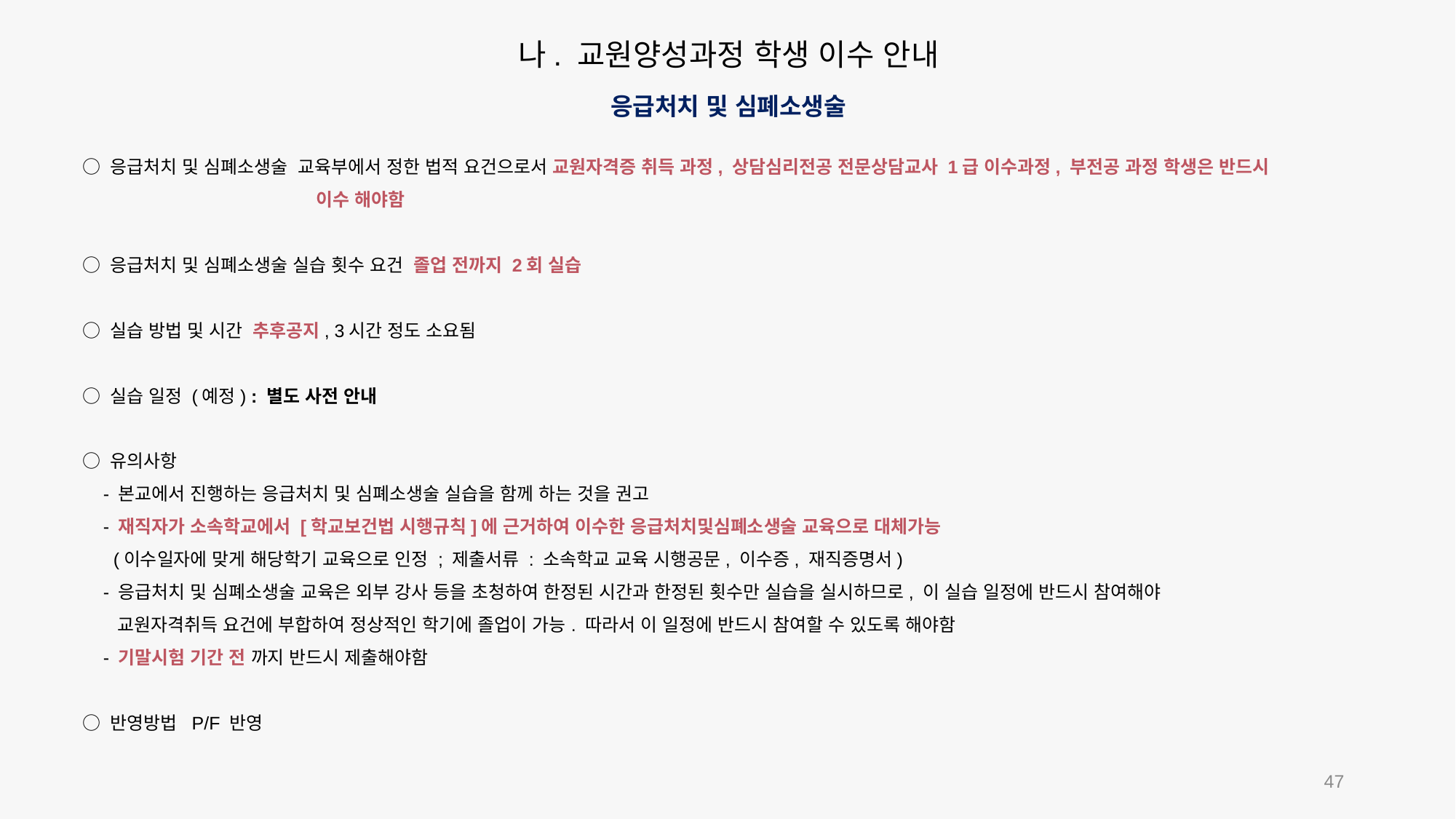

나. 교원양성과정 학생 이수 안내
응급처치 및 심폐소생술
○ 응급처치 및 심폐소생술  교육부에서 정한 법적 요건으로서 교원자격증 취득 과정, 상담심리전공 전문상담교사 1급 이수과정, 부전공 과정 학생은 반드시
                                             이수 해야함

○ 응급처치 및 심폐소생술 실습 횟수 요건  졸업 전까지 2회 실습

○ 실습 방법 및 시간  추후공지, 3시간 정도 소요됨

○ 실습 일정 (예정) : 별도 사전 안내
○ 유의사항
    - 본교에서 진행하는 응급처치 및 심폐소생술 실습을 함께 하는 것을 권고
    - 재직자가 소속학교에서 [학교보건법 시행규칙]에 근거하여 이수한 응급처치및심폐소생술 교육으로 대체가능
      (이수일자에 맞게 해당학기 교육으로 인정 ; 제출서류 : 소속학교 교육 시행공문, 이수증, 재직증명서)
    - 응급처치 및 심폐소생술 교육은 외부 강사 등을 초청하여 한정된 시간과 한정된 횟수만 실습을 실시하므로, 이 실습 일정에 반드시 참여해야
      교원자격취득 요건에 부합하여 정상적인 학기에 졸업이 가능. 따라서 이 일정에 반드시 참여할 수 있도록 해야함
    - 기말시험 기간 전 까지 반드시 제출해야함

○ 반영방법  P/F 반영

47